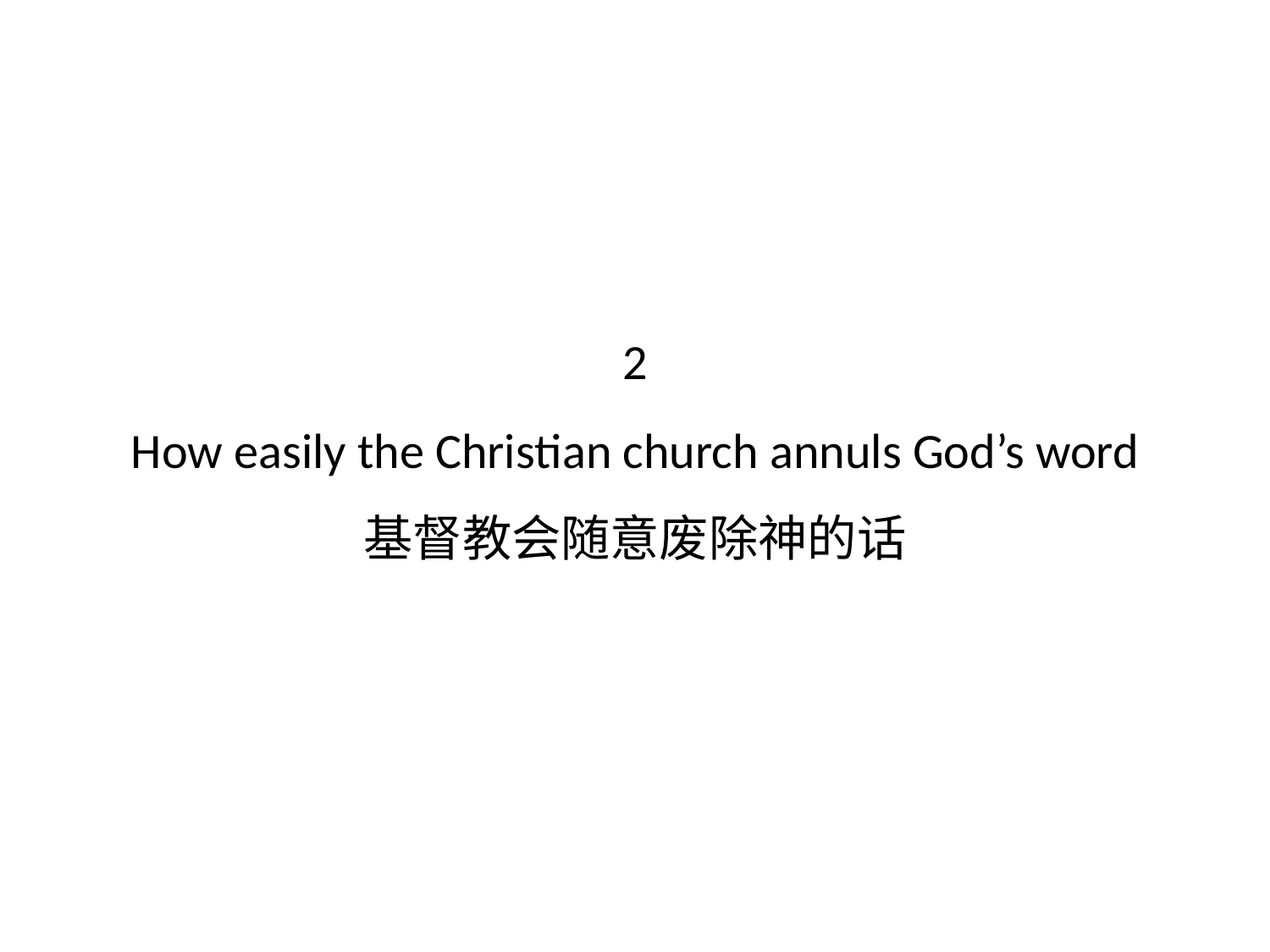

# 2 How easily the Christian church annuls God’s word 基督教会随意废除神的话